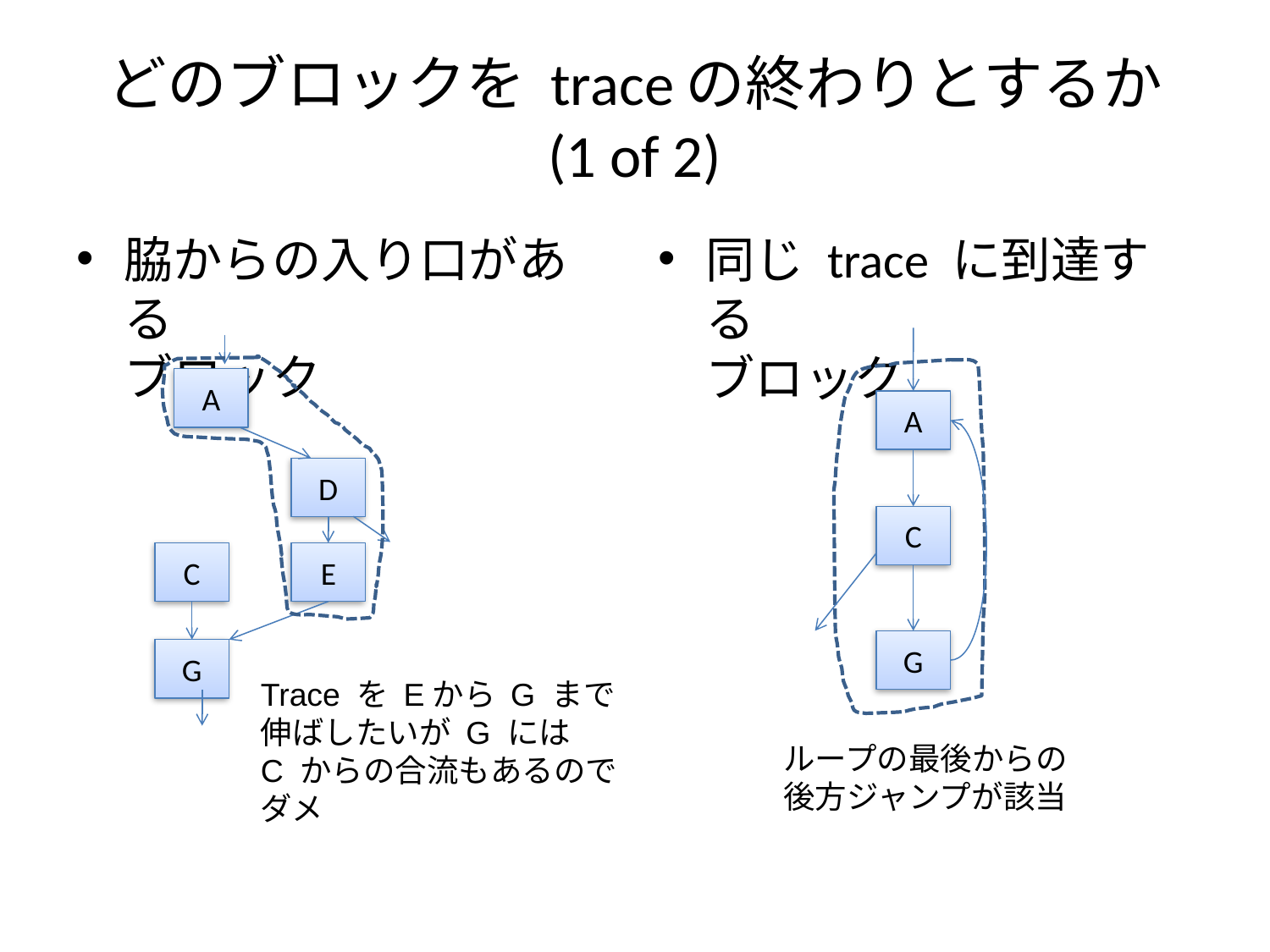

# どのブロックを traceの終わりとするか (1 of 2)
脇からの入り口がある
ブロック

同じ trace に到達する
ブロック

A
D
C
E
G

A
C
G
Trace を Eから G まで
伸ばしたいが G には
C からの合流もあるのでダメ
ループの最後からの
後方ジャンプが該当